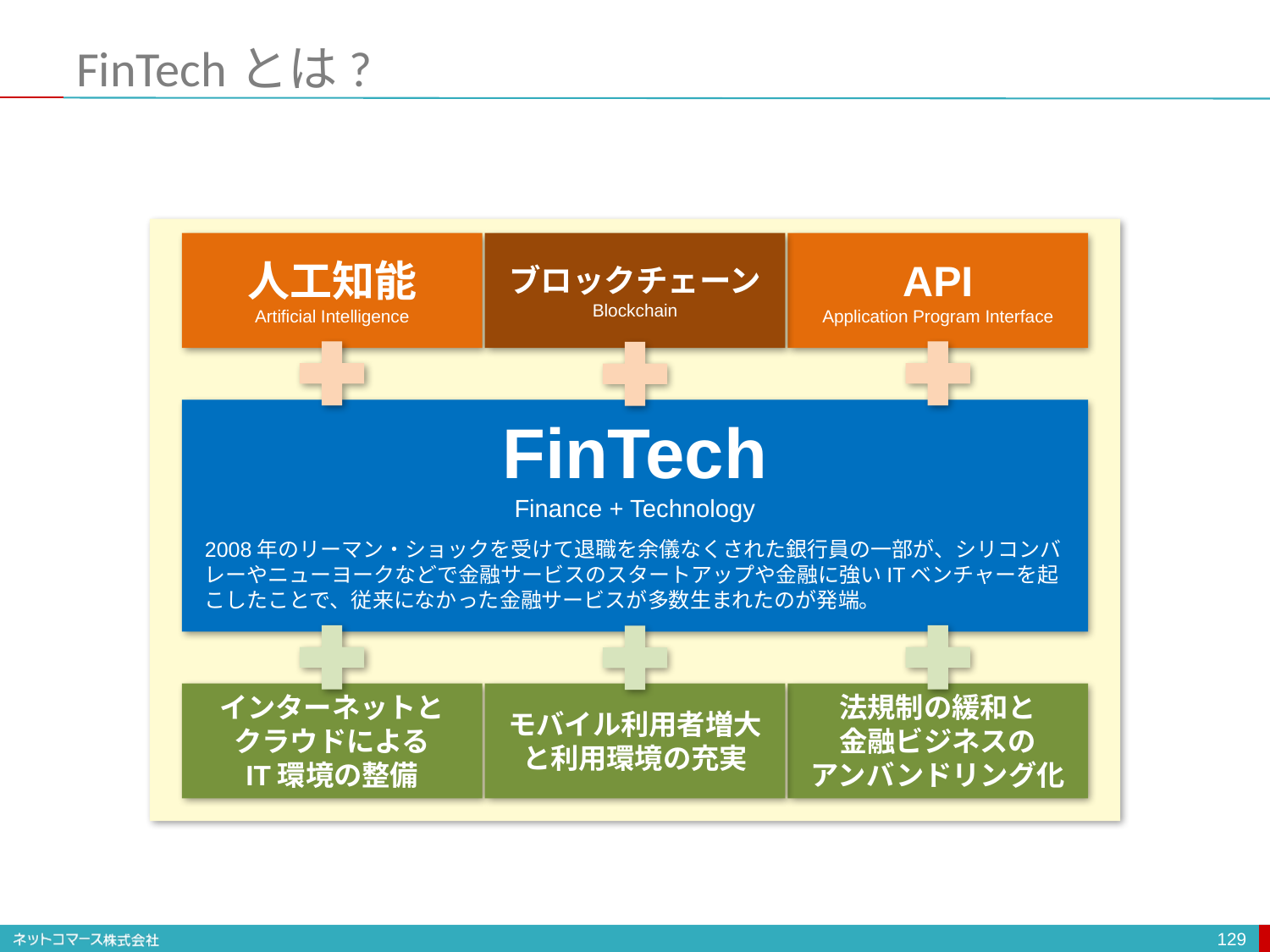

# FinTechとは?

人工知能
Artificial Intelligence
ブロックチェーン
Blockchain
API
Application Program Interface

FinTech
Finance + Technology

2008年のリーマン・ショックを受けて退職を余儀なくされた銀行員の一部が、シリコンバレーやニューヨークなどで金融サービスのスタートアップや金融に強いITベンチャーを起こしたことで、従来になかった金融サービスが多数生まれたのが発端。

インターネットと
クラウドによる
IT環境の整備
モバイル利用者増大と利用環境の充実
法規制の緩和と
金融ビジネスの
アンバンドリング化
129